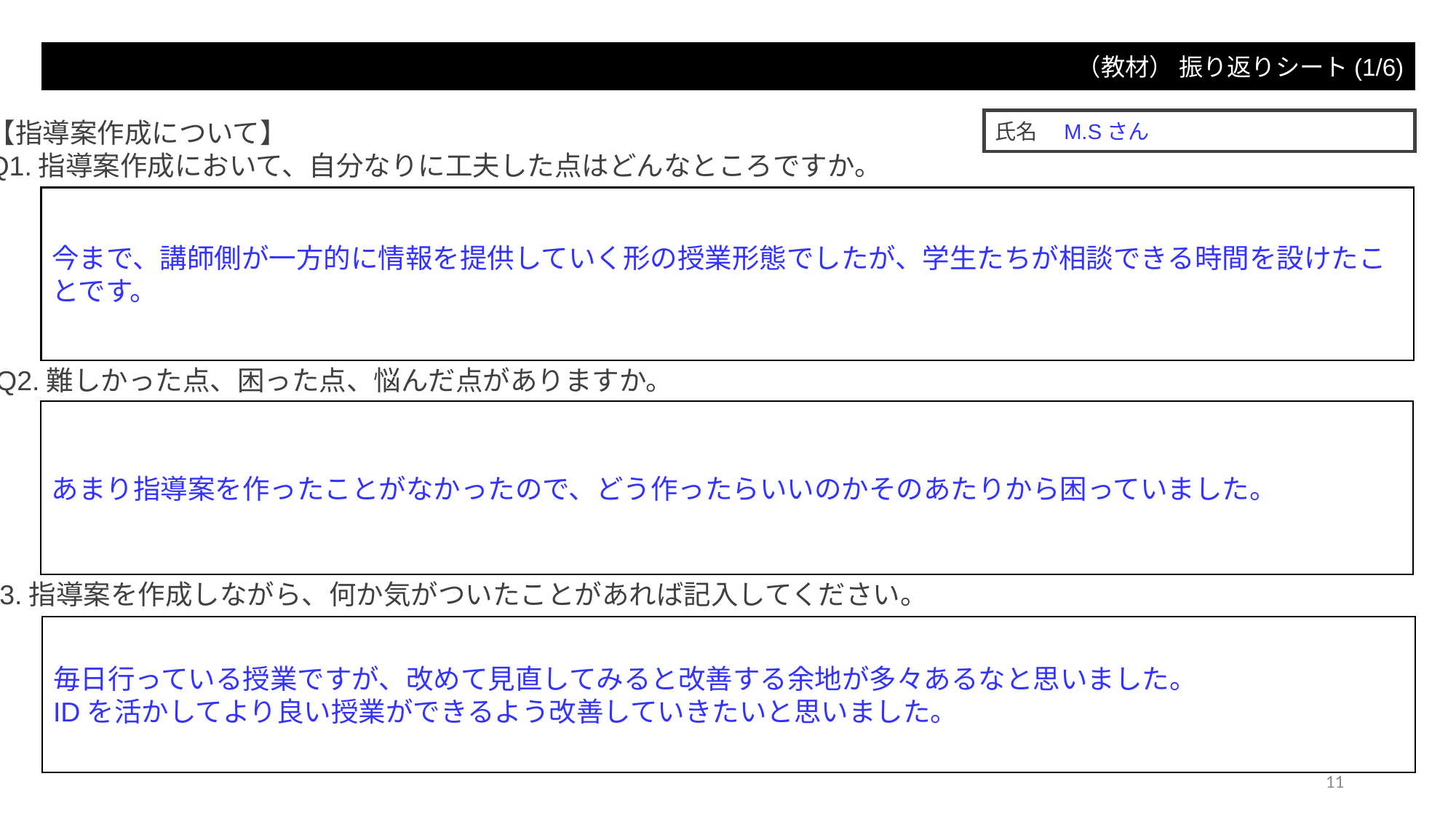

（教材） 振り返りシート(1/6)
氏名　M.Sさん
【指導案作成について】
Q1.指導案作成において、自分なりに工夫した点はどんなところですか。
今まで、講師側が一方的に情報を提供していく形の授業形態でしたが、学生たちが相談できる時間を設けたことです。
Q2.難しかった点、困った点、悩んだ点がありますか。
あまり指導案を作ったことがなかったので、どう作ったらいいのかそのあたりから困っていました。
Q3.指導案を作成しながら、何か気がついたことがあれば記入してください。
毎日行っている授業ですが、改めて見直してみると改善する余地が多々あるなと思いました。
IDを活かしてより良い授業ができるよう改善していきたいと思いました。
11